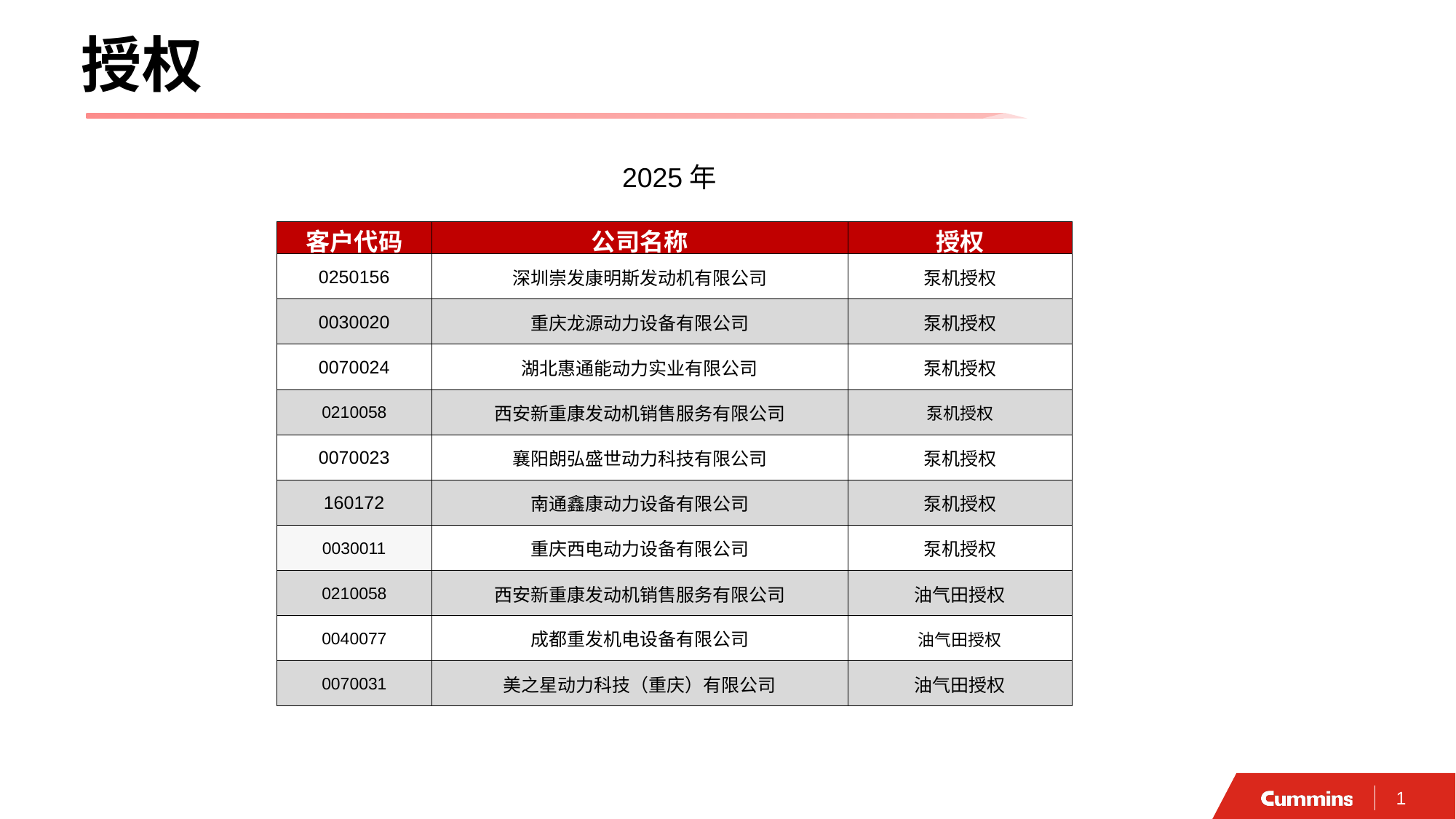

授权

2025年
| 客户代码 | 公司名称 | 授权 |
| --- | --- | --- |
| 0250156 | 深圳崇发康明斯发动机有限公司 | 泵机授权 |
| 0030020 | 重庆龙源动力设备有限公司 | 泵机授权 |
| 0070024 | 湖北惠通能动力实业有限公司 | 泵机授权 |
| 0210058 | 西安新重康发动机销售服务有限公司 | 泵机授权 |
| 0070023 | 襄阳朗弘盛世动力科技有限公司 | 泵机授权 |
| 160172 | 南通鑫康动力设备有限公司 | 泵机授权 |
| 0030011 | 重庆西电动力设备有限公司 | 泵机授权 |
| 0210058 | 西安新重康发动机销售服务有限公司 | 油气田授权 |
| 0040077 | 成都重发机电设备有限公司 | 油气田授权 |
| 0070031 | 美之星动力科技（重庆）有限公司 | 油气田授权 |